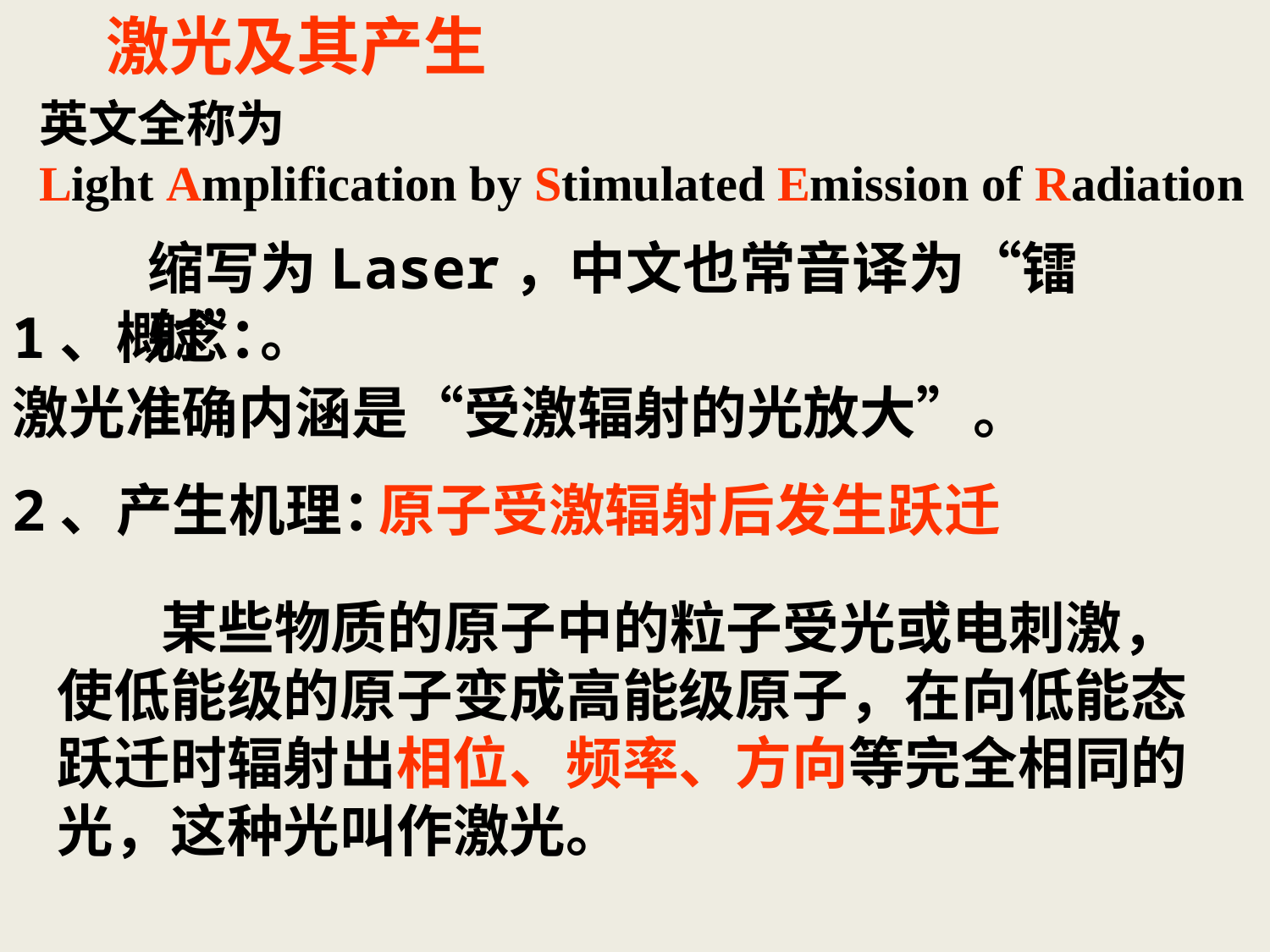

激光及其产生
英文全称为
Light Amplification by Stimulated Emission of Radiation
缩写为Laser，中文也常音译为“镭射”。
1、概念：
激光准确内涵是“受激辐射的光放大”。
2、产生机理：
原子受激辐射后发生跃迁
       某些物质的原子中的粒子受光或电刺激，使低能级的原子变成高能级原子，在向低能态跃迁时辐射出相位、频率、方向等完全相同的光，这种光叫作激光。